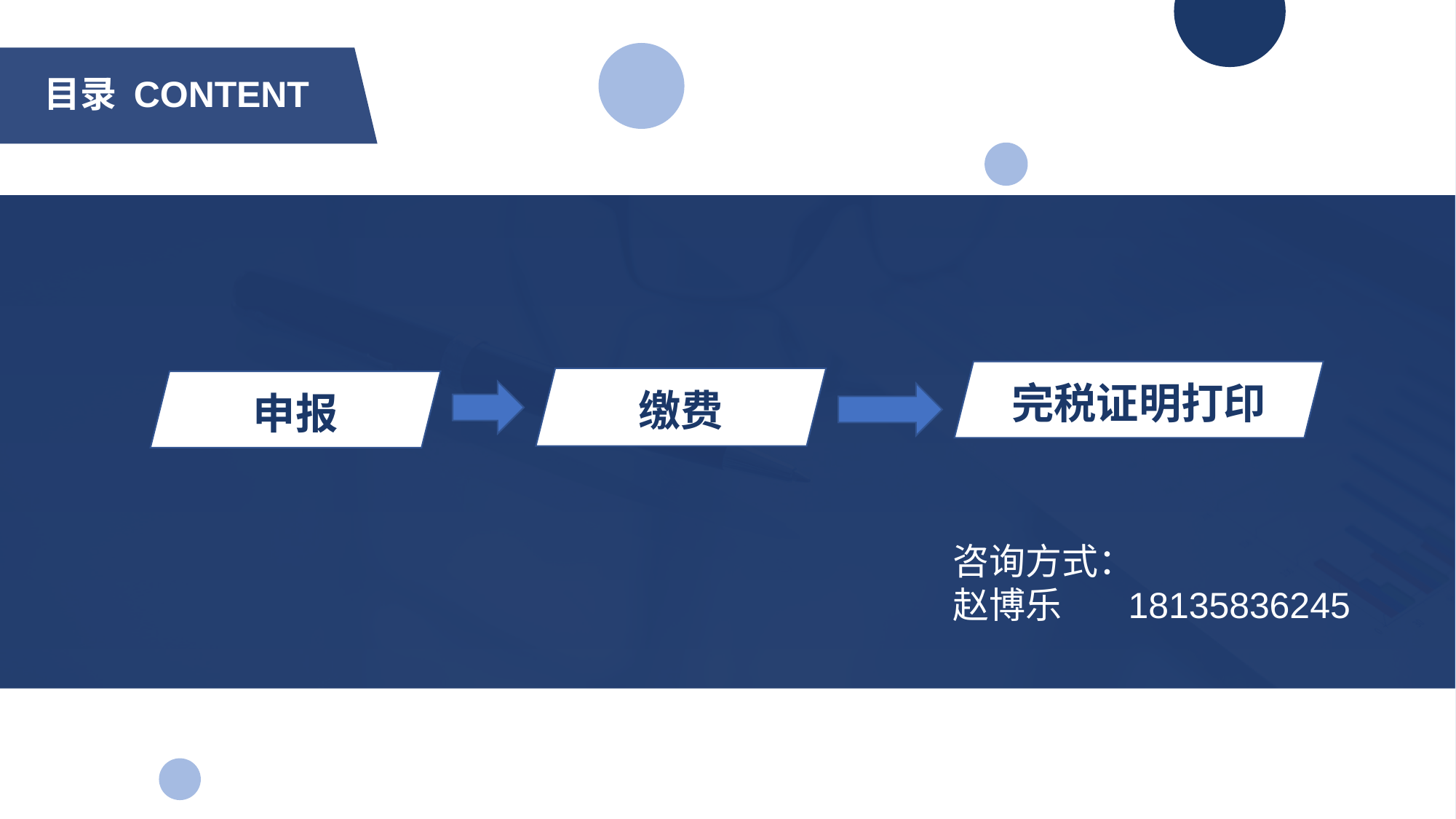

# 目录 CONTENT

完税证明打印

缴费

申报

咨询方式：
赵博乐       18135836245